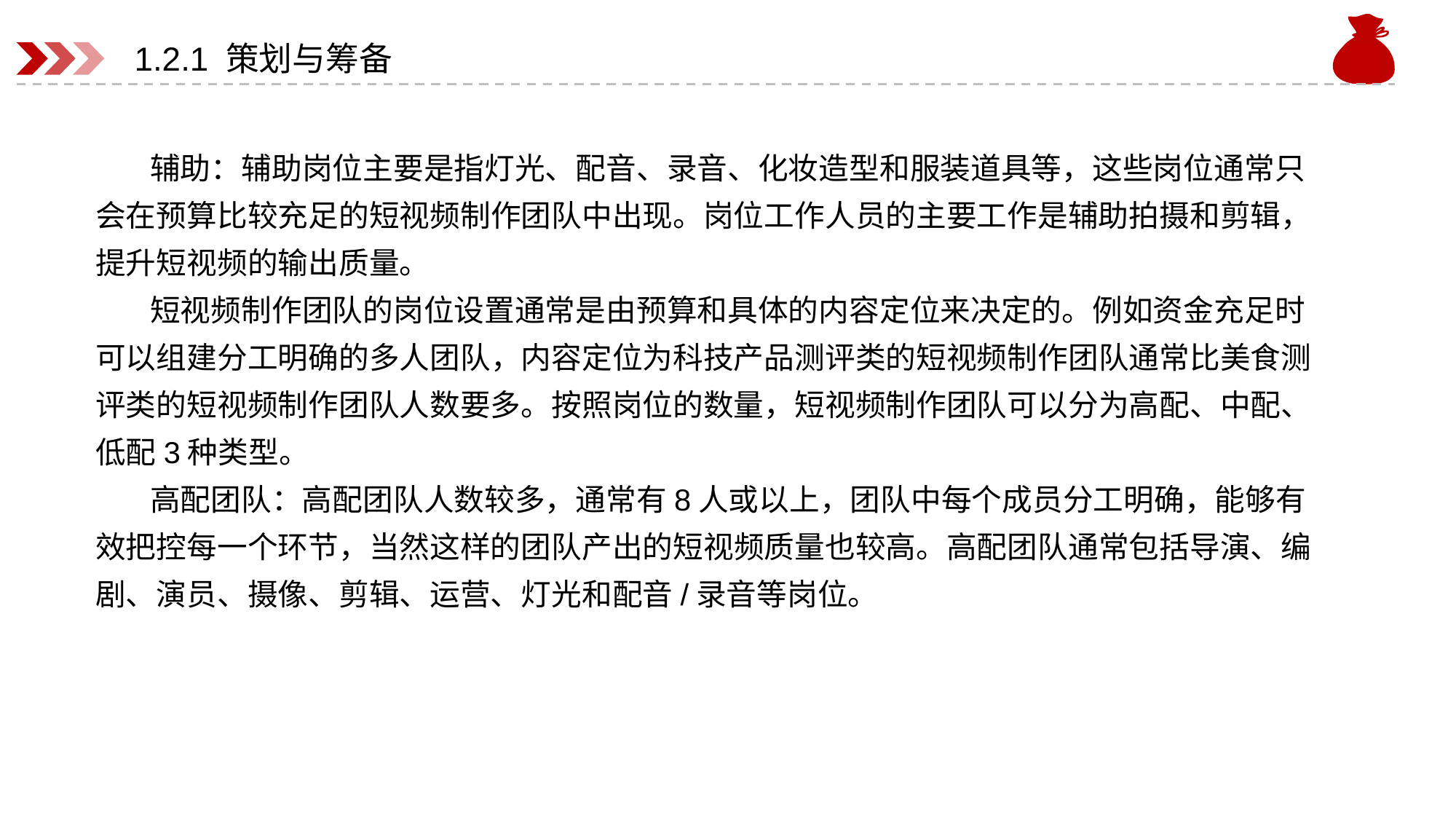

# 1.2.1 策划与筹备
17
辅助：辅助岗位主要是指灯光、配音、录音、化妆造型和服装道具等，这些岗位通常只会在预算比较充足的短视频制作团队中出现。岗位工作人员的主要工作是辅助拍摄和剪辑，提升短视频的输出质量。
短视频制作团队的岗位设置通常是由预算和具体的内容定位来决定的。例如资金充足时可以组建分工明确的多人团队，内容定位为科技产品测评类的短视频制作团队通常比美食测评类的短视频制作团队人数要多。按照岗位的数量，短视频制作团队可以分为高配、中配、低配3种类型。
高配团队：高配团队人数较多，通常有8人或以上，团队中每个成员分工明确，能够有效把控每一个环节，当然这样的团队产出的短视频质量也较高。高配团队通常包括导演、编剧、演员、摄像、剪辑、运营、灯光和配音/录音等岗位。